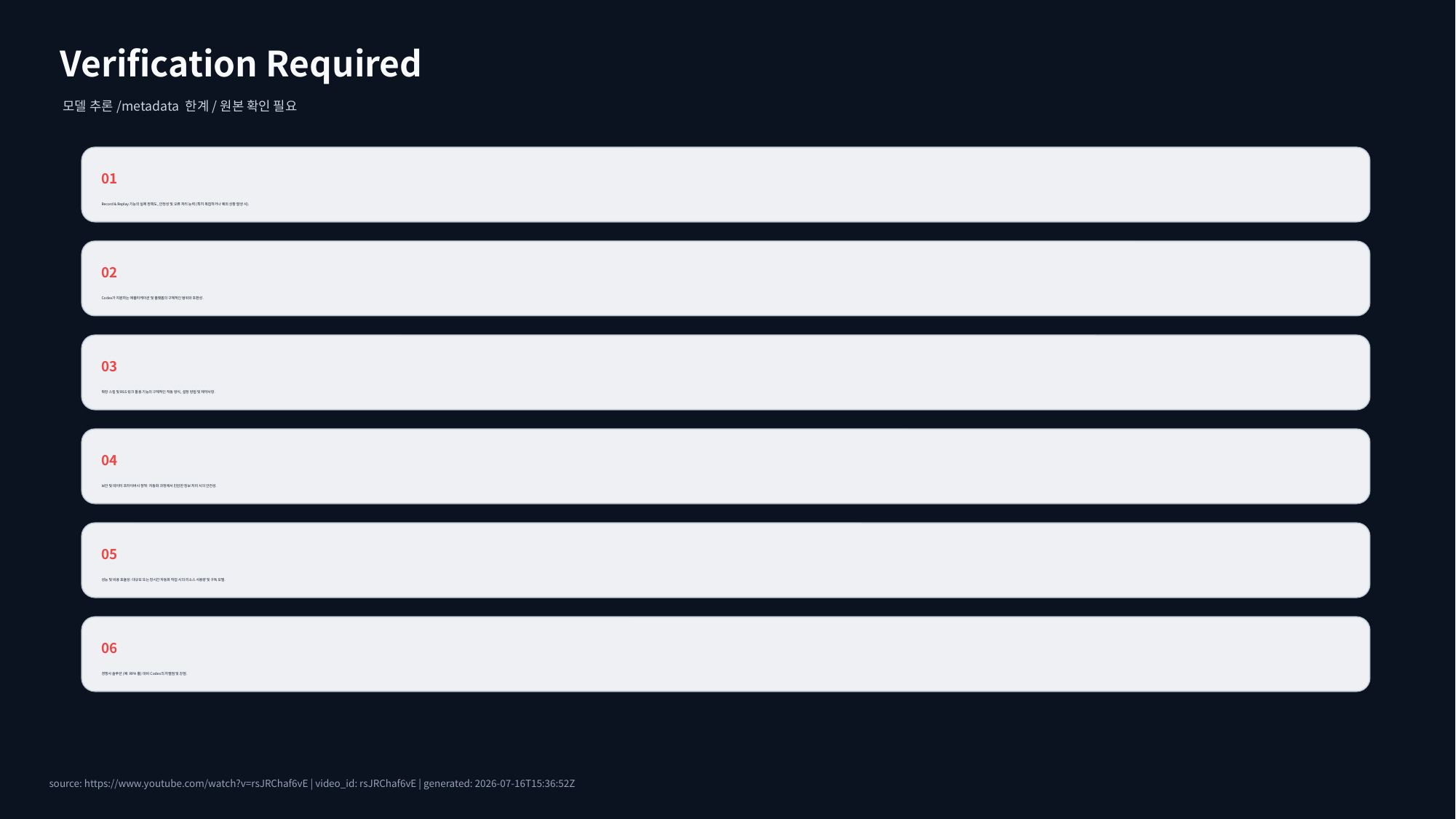

Verification Required
모델 추론/metadata 한계/원본 확인 필요

01
Record & Replay 기능의 실제 정확도, 안정성 및 오류 처리 능력 (특히 복잡하거나 예외 상황 발생 시).

02
Codex가 지원하는 애플리케이션 및 플랫폼의 구체적인 범위와 호환성.

03
확장 스킬 및 RSS 링크 활용 기능의 구체적인 작동 방식, 설정 방법 및 제약사항.

04
보안 및 데이터 프라이버시 정책: 자동화 과정에서 민감한 정보 처리 시의 안전성.

05
성능 및 비용 효율성: 대규모 또는 장시간 자동화 작업 시의 리소스 사용량 및 구독 모델.

06
경쟁사 솔루션 (예: RPA 툴) 대비 Codex의 차별점 및 강점.
source: https://www.youtube.com/watch?v=rsJRChaf6vE | video_id: rsJRChaf6vE | generated: 2026-07-16T15:36:52Z